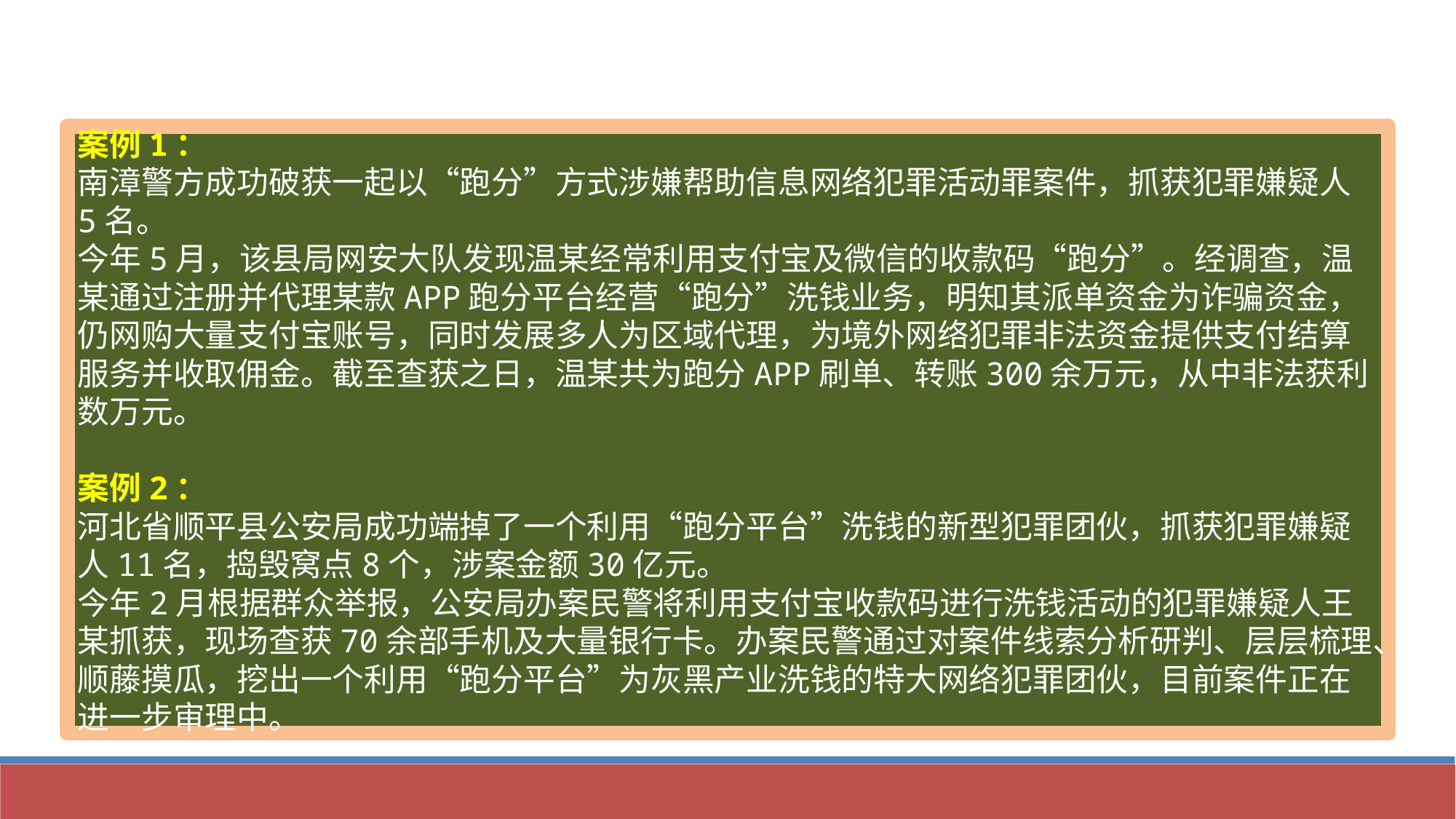

案例1：
南漳警方成功破获一起以“跑分”方式涉嫌帮助信息网络犯罪活动罪案件，抓获犯罪嫌疑人5名。
今年5月，该县局网安大队发现温某经常利用支付宝及微信的收款码“跑分”。经调查，温某通过注册并代理某款APP跑分平台经营“跑分”洗钱业务，明知其派单资金为诈骗资金，仍网购大量支付宝账号，同时发展多人为区域代理，为境外网络犯罪非法资金提供支付结算服务并收取佣金。截至查获之日，温某共为跑分APP刷单、转账300余万元，从中非法获利数万元。

案例2：
河北省顺平县公安局成功端掉了一个利用“跑分平台”洗钱的新型犯罪团伙，抓获犯罪嫌疑人11名，捣毁窝点8个，涉案金额30亿元。
今年2月根据群众举报，公安局办案民警将利用支付宝收款码进行洗钱活动的犯罪嫌疑人王某抓获，现场查获70余部手机及大量银行卡。办案民警通过对案件线索分析研判、层层梳理、顺藤摸瓜，挖出一个利用“跑分平台”为灰黑产业洗钱的特大网络犯罪团伙，目前案件正在进一步审理中。